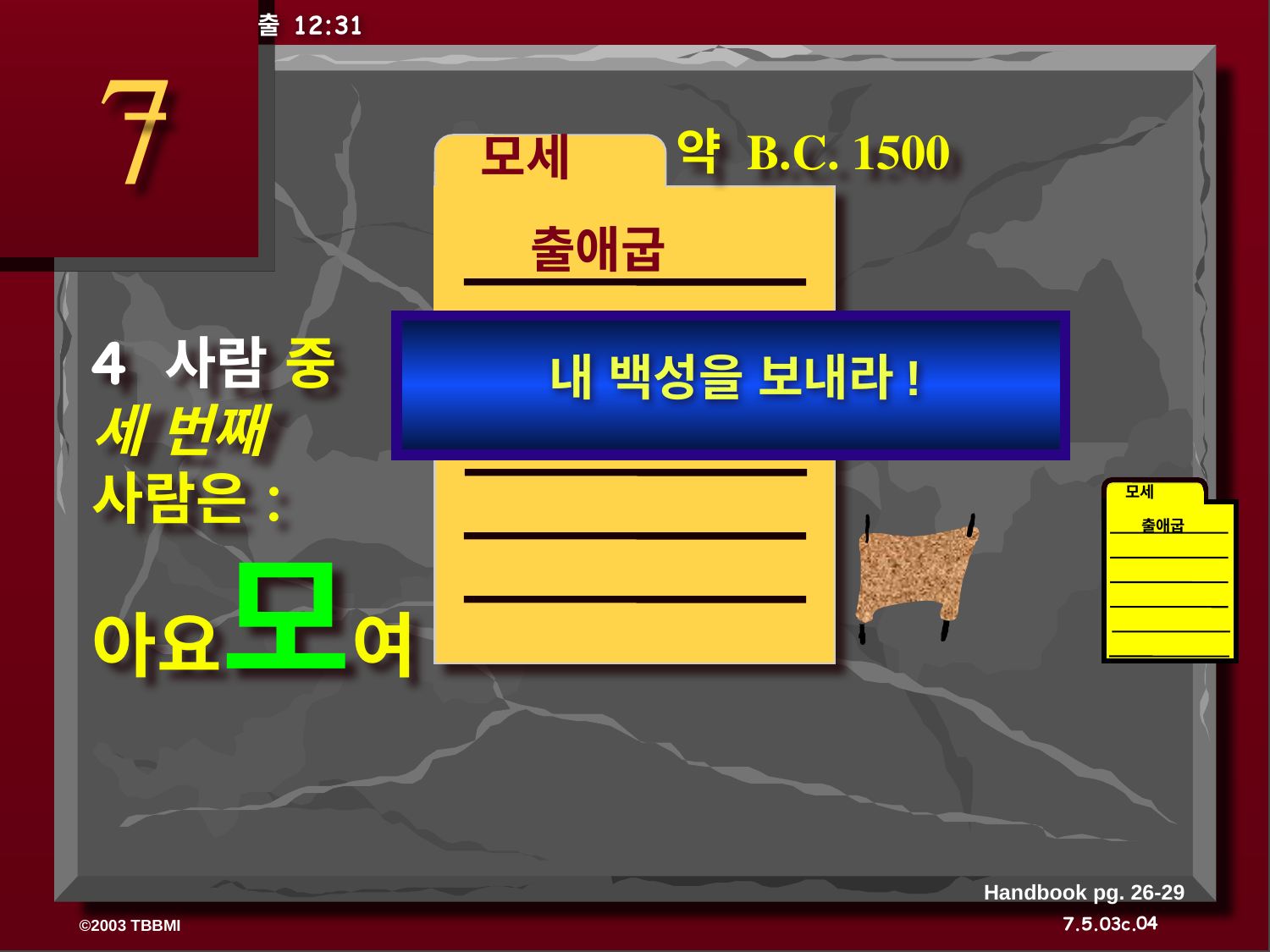

출 12:31

7
약 B.C. 1500

   모세

출애굽

내 백성을 보내라!
4 사람 중
세 번째
사람은:
아요모여

모세

출애굽

40

Handbook pg. 26-29
04